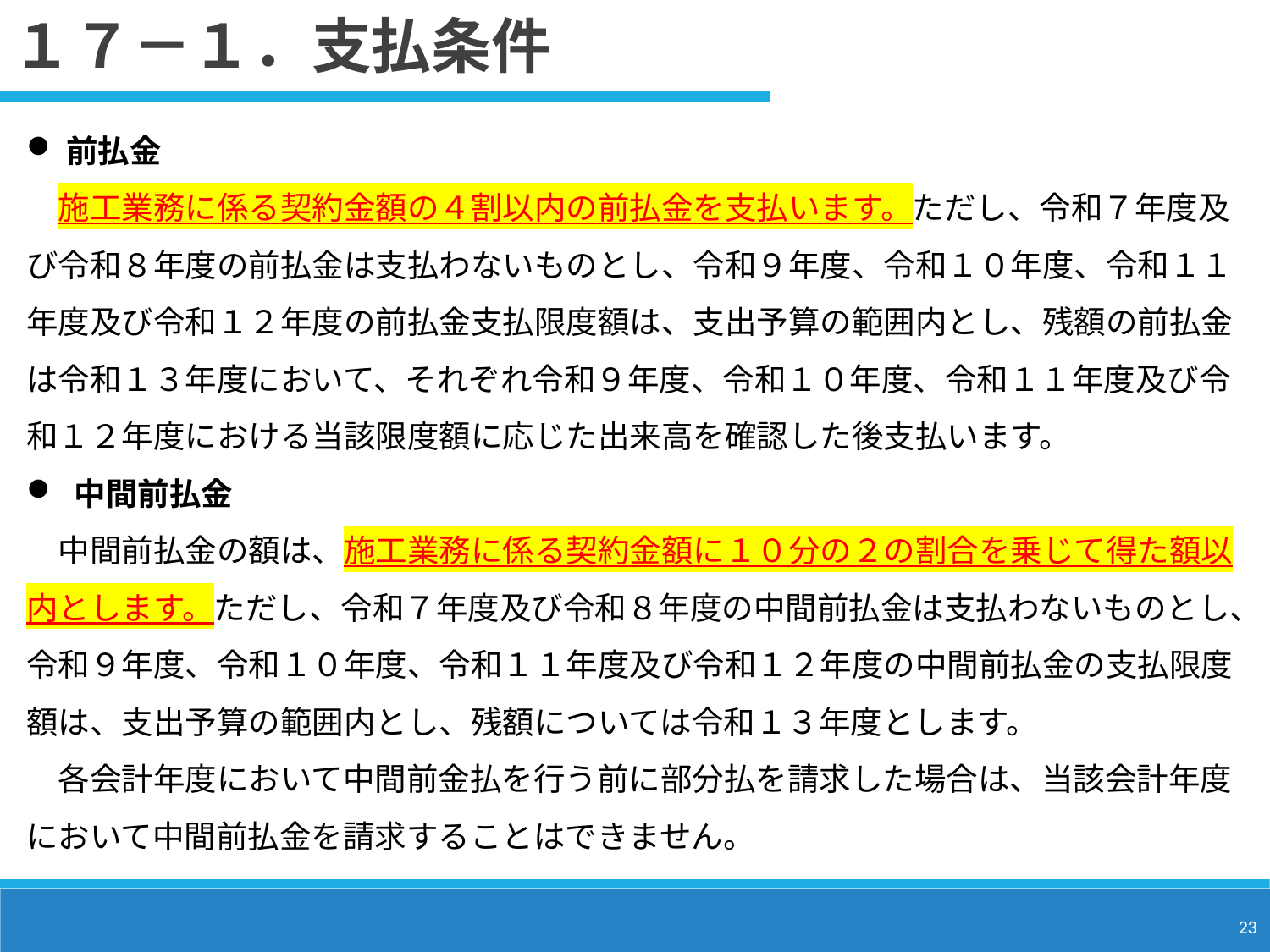

１７－１．支払条件
前払金
　施工業務に係る契約金額の４割以内の前払金を支払います。ただし、令和７年度及び令和８年度の前払金は支払わないものとし、令和９年度、令和１０年度、令和１１年度及び令和１２年度の前払金支払限度額は、支出予算の範囲内とし、残額の前払金は令和１３年度において、それぞれ令和９年度、令和１０年度、令和１１年度及び令和１２年度における当該限度額に応じた出来高を確認した後支払います。
中間前払金
　中間前払金の額は、施工業務に係る契約金額に１０分の２の割合を乗じて得た額以内とします。ただし、令和７年度及び令和８年度の中間前払金は支払わないものとし、令和９年度、令和１０年度、令和１１年度及び令和１２年度の中間前払金の支払限度額は、支出予算の範囲内とし、残額については令和１３年度とします。
　各会計年度において中間前金払を行う前に部分払を請求した場合は、当該会計年度において中間前払金を請求することはできません。
23